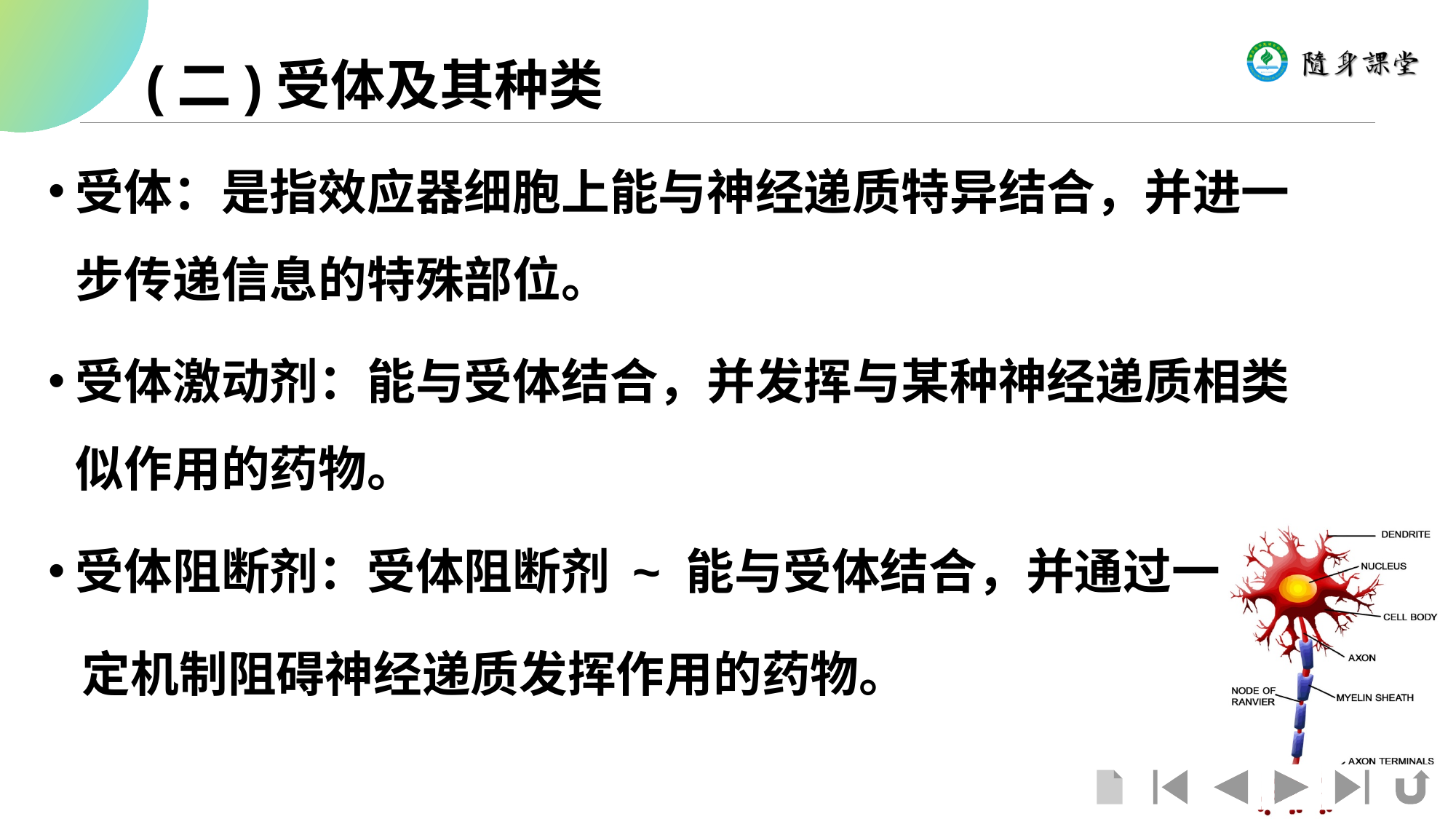

# (二)受体及其种类
受体：是指效应器细胞上能与神经递质特异结合，并进一步传递信息的特殊部位。
受体激动剂：能与受体结合，并发挥与某种神经递质相类似作用的药物。
受体阻断剂：受体阻断剂 ~ 能与受体结合，并通过一
  定机制阻碍神经递质发挥作用的药物。